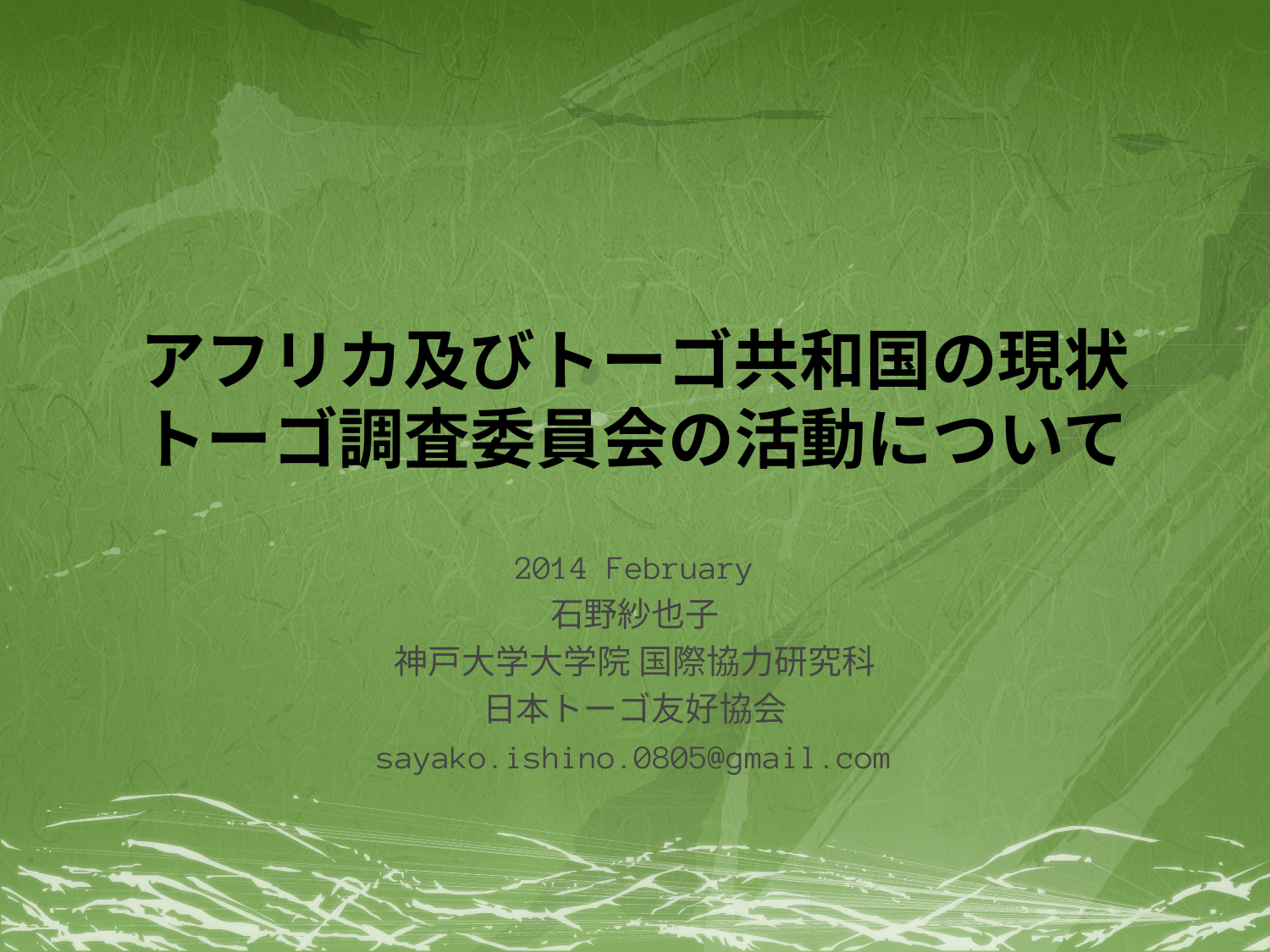

# アフリカ及びトーゴ共和国の現状 トーゴ調査委員会の活動について
2014 February
石野紗也子
神戸大学大学院 国際協力研究科
日本トーゴ友好協会
sayako.ishino.0805@gmail.com